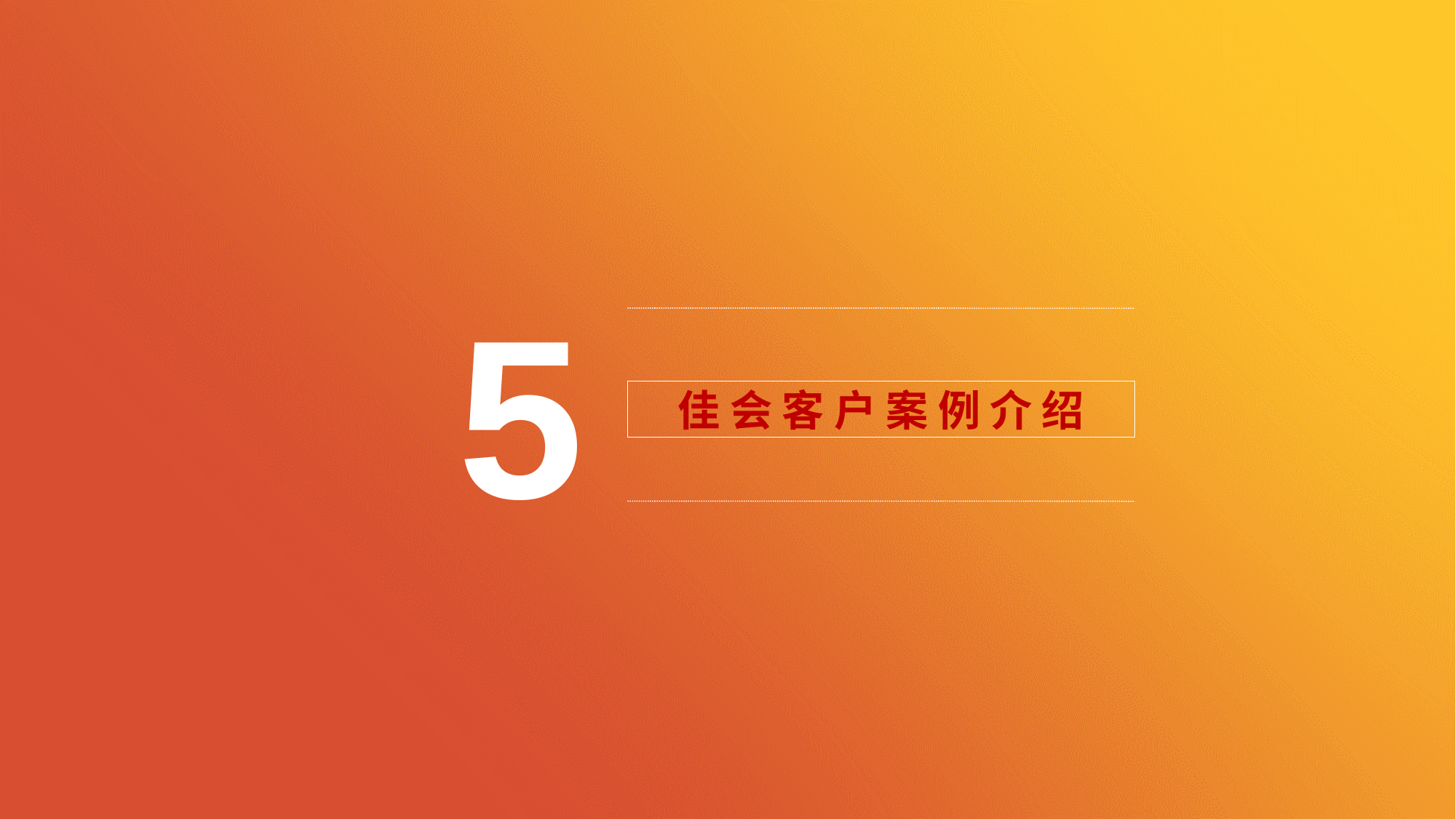

5

佳 会 客 户 案 例 介 绍